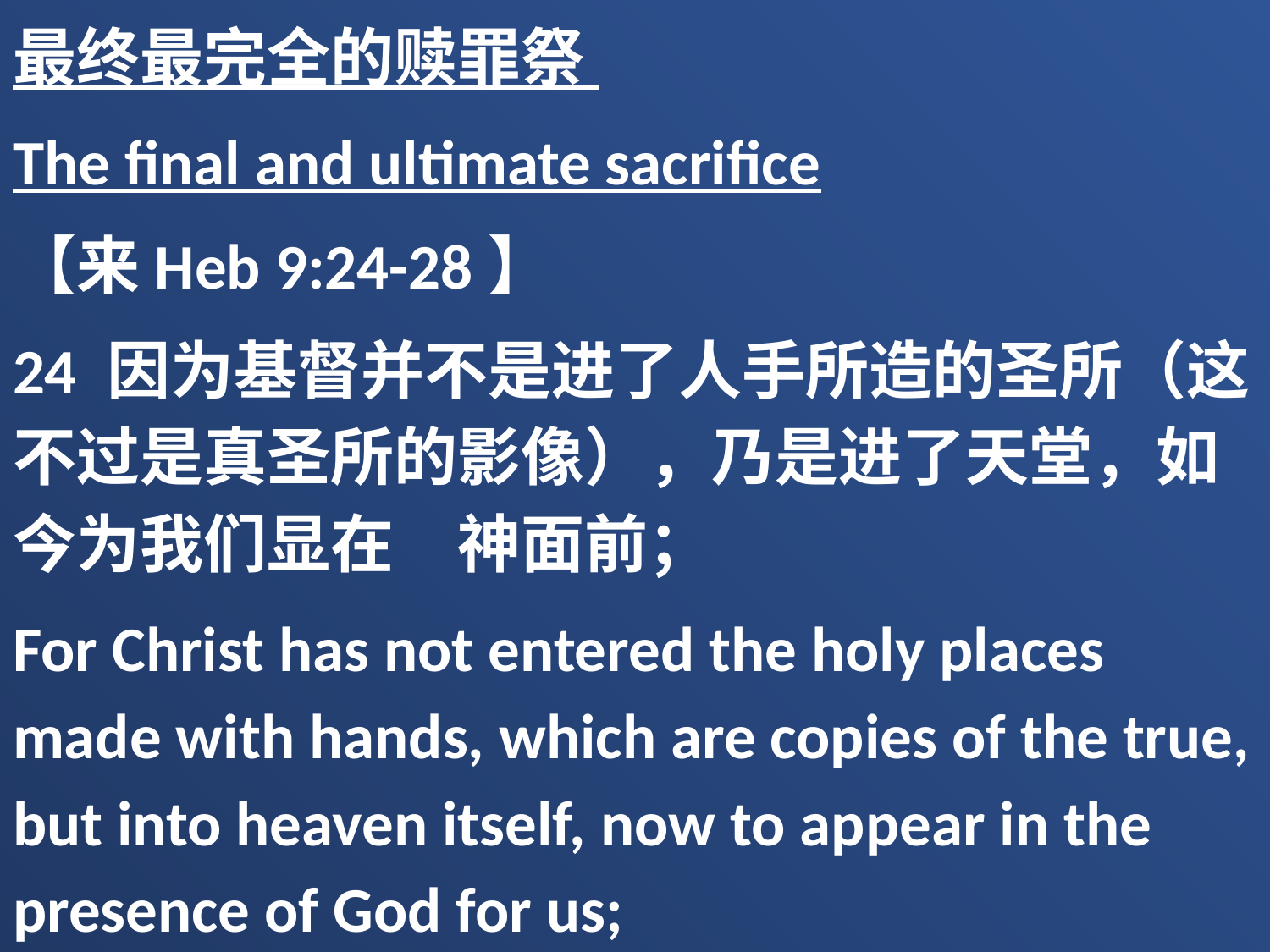

最终最完全的赎罪祭
The final and ultimate sacrifice
【来Heb 9:24-28】
24 因为基督并不是进了人手所造的圣所（这不过是真圣所的影像），乃是进了天堂，如今为我们显在　神面前；
For Christ has not entered the holy places made with hands, which are copies of the true, but into heaven itself, now to appear in the presence of God for us;